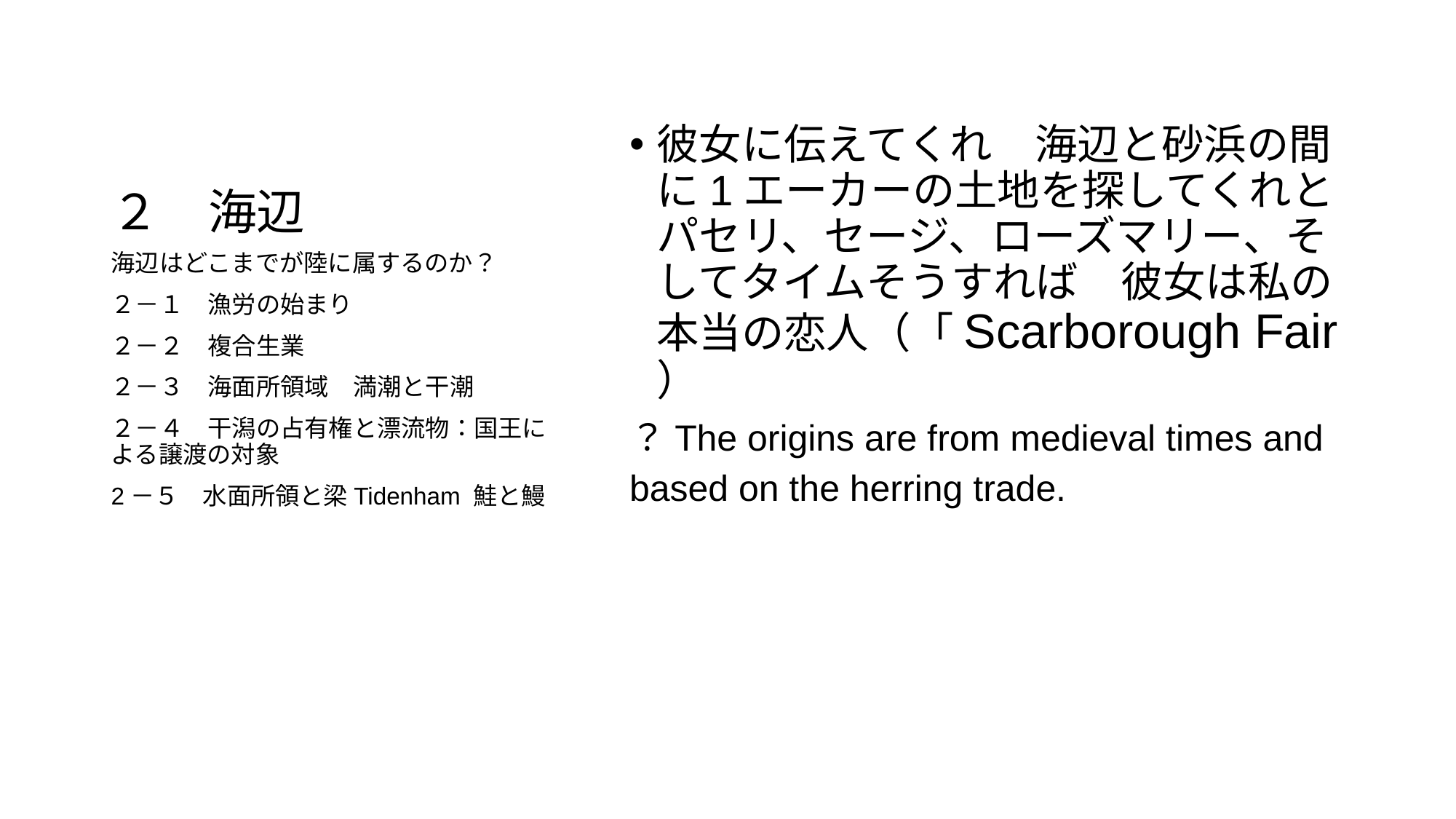

# ２　海辺
彼女に伝えてくれ　海辺と砂浜の間に1エーカーの土地を探してくれとパセリ、セージ、ローズマリー、そしてタイムそうすれば　彼女は私の本当の恋人（「Scarborough Fair ）
？The origins are from medieval times and based on the herring trade.

海辺はどこまでが陸に属するのか？
２－１　漁労の始まり
２－２　複合生業
２－３　海面所領域　満潮と干潮
２－４　干潟の占有権と漂流物：国王による譲渡の対象
2－５　水面所領と梁Tidenham 鮭と鰻